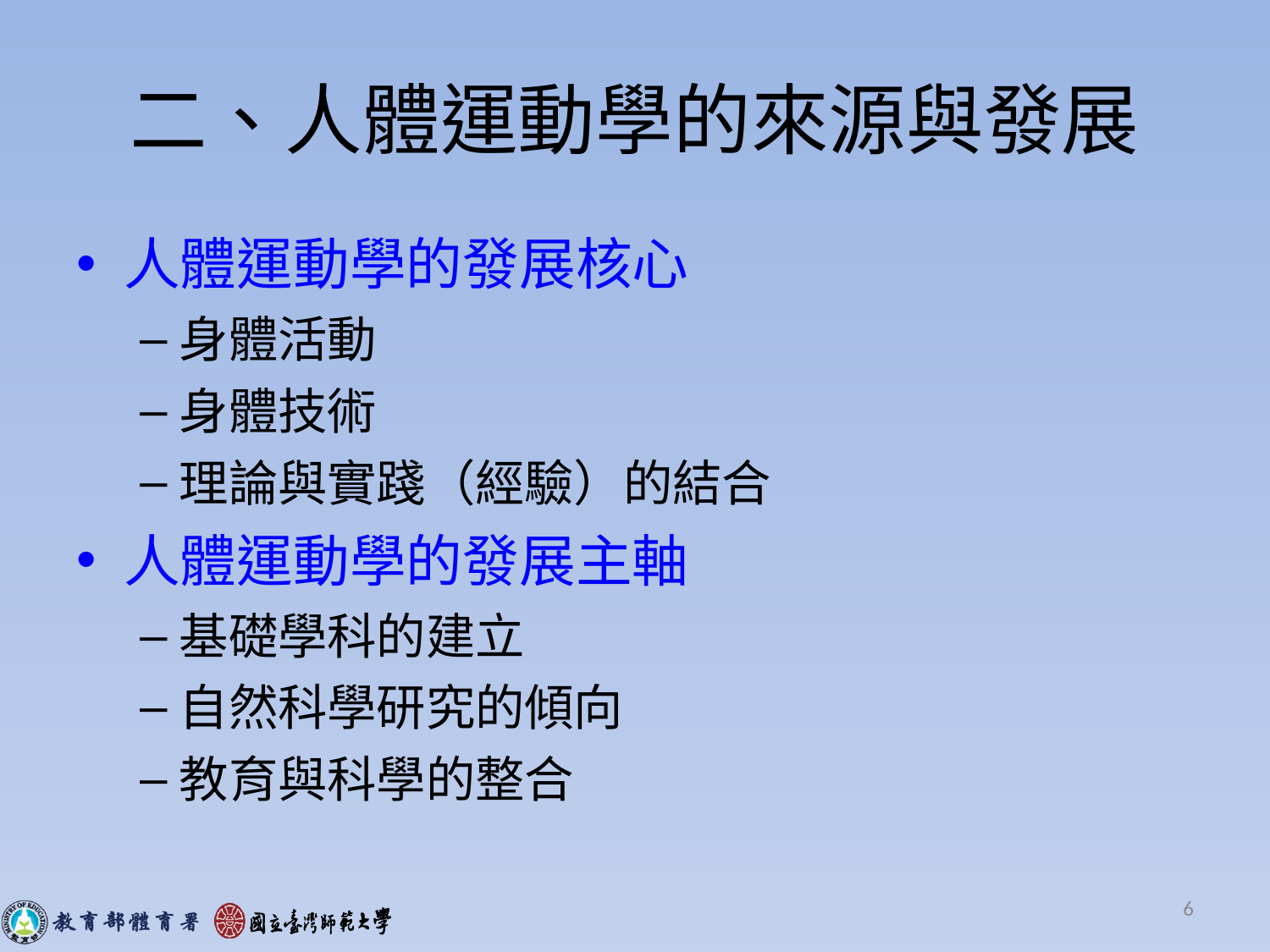

# 二、人體運動學的來源與發展
人體運動學的發展核心
身體活動
身體技術
理論與實踐（經驗）的結合
人體運動學的發展主軸
基礎學科的建立
自然科學研究的傾向
教育與科學的整合
6